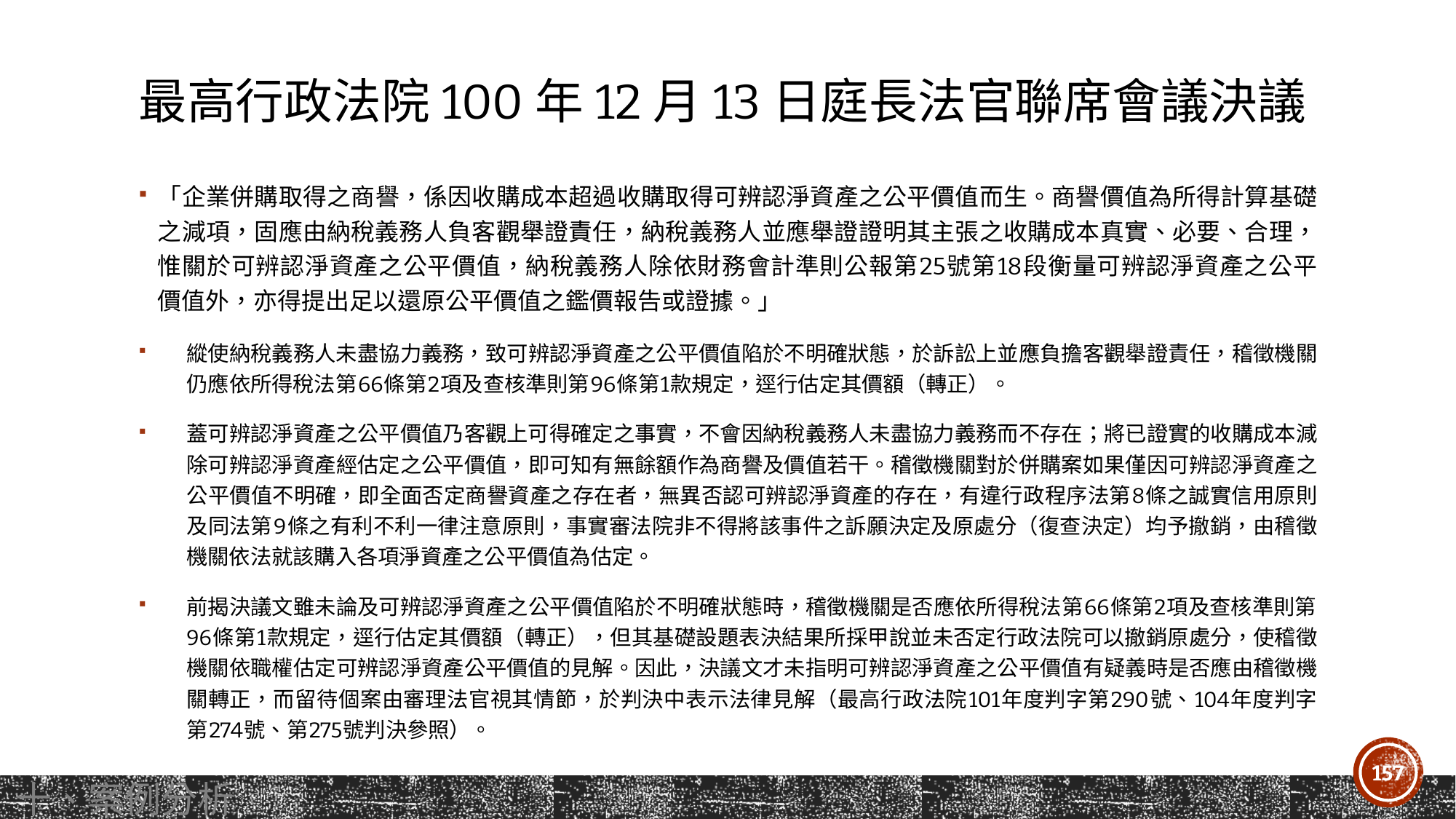

# 最高行政法院100年12月13日庭長法官聯席會議決議
「企業併購取得之商譽，係因收購成本超過收購取得可辨認淨資產之公平價值而生。商譽價值為所得計算基礎之減項，固應由納稅義務人負客觀舉證責任，納稅義務人並應舉證證明其主張之收購成本真實、必要、合理，惟關於可辨認淨資產之公平價值，納稅義務人除依財務會計準則公報第25號第18段衡量可辨認淨資產之公平價值外，亦得提出足以還原公平價值之鑑價報告或證據。」

縱使納稅義務人未盡協力義務，致可辨認淨資產之公平價值陷於不明確狀態，於訴訟上並應負擔客觀舉證責任，稽徵機關仍應依所得稅法第66條第2項及查核準則第96條第1款規定，逕行估定其價額（轉正）。

蓋可辨認淨資產之公平價值乃客觀上可得確定之事實，不會因納稅義務人未盡協力義務而不存在；將已證實的收購成本減除可辨認淨資產經估定之公平價值，即可知有無餘額作為商譽及價值若干。稽徵機關對於併購案如果僅因可辨認淨資產之公平價值不明確，即全面否定商譽資產之存在者，無異否認可辨認淨資產的存在，有違行政程序法第8條之誠實信用原則及同法第9條之有利不利一律注意原則，事實審法院非不得將該事件之訴願決定及原處分（復查決定）均予撤銷，由稽徵機關依法就該購入各項淨資產之公平價值為估定。

前揭決議文雖未論及可辨認淨資產之公平價值陷於不明確狀態時，稽徵機關是否應依所得稅法第66條第2項及查核準則第96條第1款規定，逕行估定其價額（轉正），但其基礎設題表決結果所採甲說並未否定行政法院可以撤銷原處分，使稽徵機關依職權估定可辨認淨資產公平價值的見解。因此，決議文才未指明可辨認淨資產之公平價值有疑義時是否應由稽徵機關轉正，而留待個案由審理法官視其情節，於判決中表示法律見解（最高行政法院101年度判字第290號、104年度判字第274號、第275號判決參照）。

157